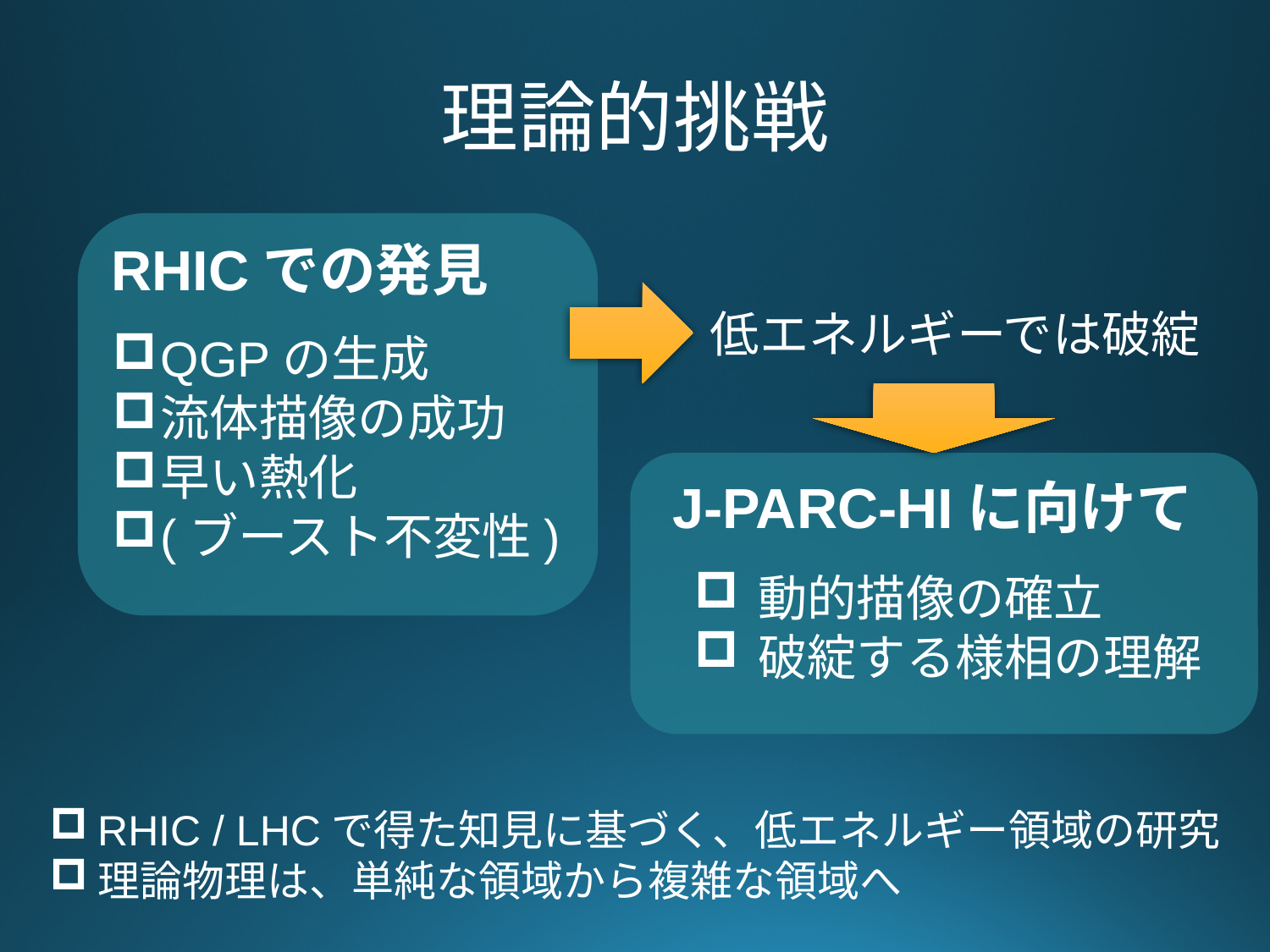

# 理論的挑戦

RHICでの発見
QGPの生成
流体描像の成功
早い熱化
(ブースト不変性)

低エネルギーでは破綻

J-PARC-HIに向けて
動的描像の確立
破綻する様相の理解
RHIC / LHCで得た知見に基づく、低エネルギー領域の研究
理論物理は、単純な領域から複雑な領域へ